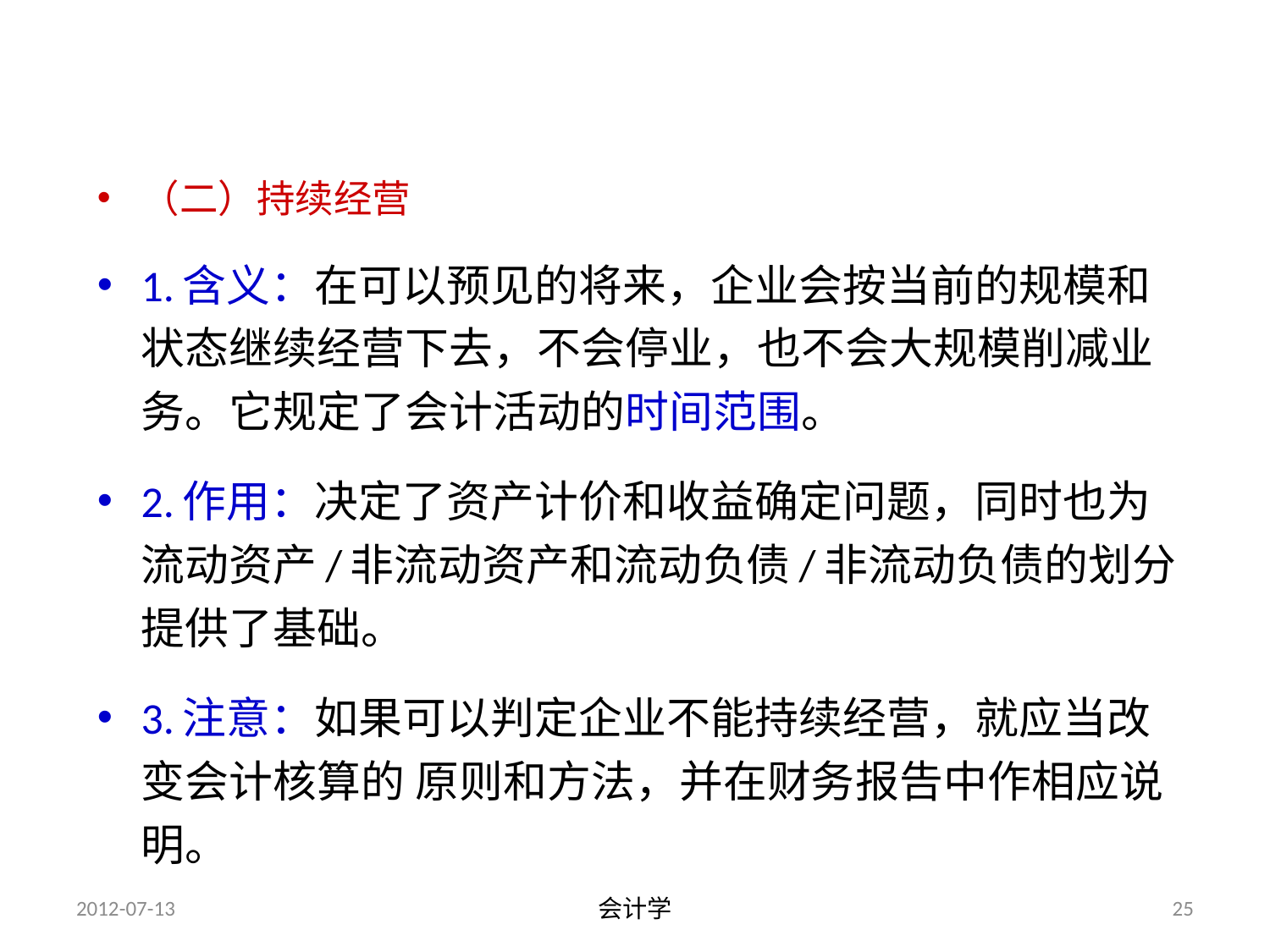

（二）持续经营
1.含义：在可以预见的将来，企业会按当前的规模和状态继续经营下去，不会停业，也不会大规模削减业务。它规定了会计活动的时间范围。
2.作用：决定了资产计价和收益确定问题，同时也为流动资产/非流动资产和流动负债/非流动负债的划分提供了基础。
3.注意：如果可以判定企业不能持续经营，就应当改变会计核算的 原则和方法，并在财务报告中作相应说明。
2012-07-13
会计学
25